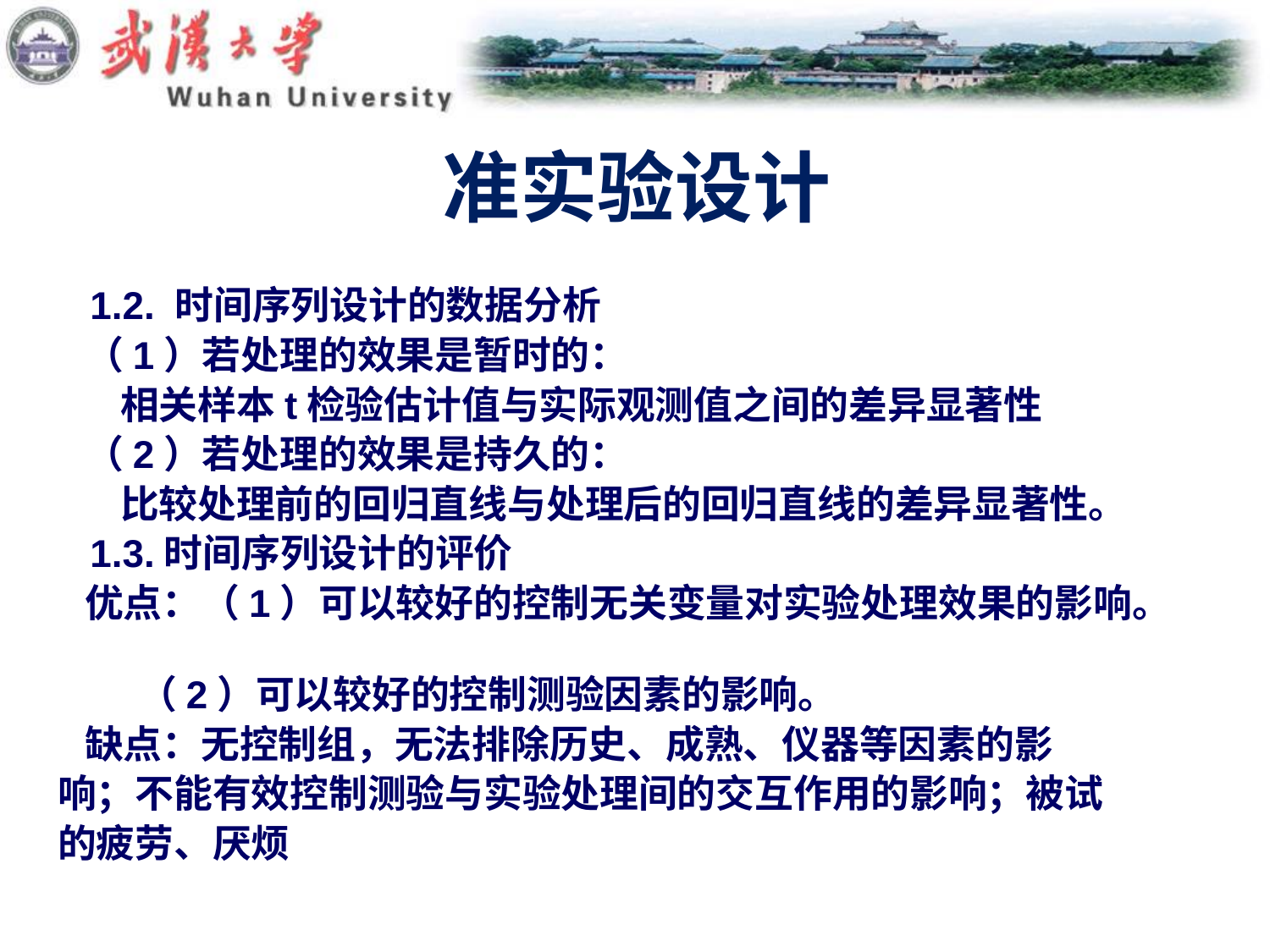

# 准实验设计
   1.2. 时间序列设计的数据分析
  （1）若处理的效果是暂时的：
      相关样本t检验估计值与实际观测值之间的差异显著性
  （2）若处理的效果是持久的：
      比较处理前的回归直线与处理后的回归直线的差异显著性。
   1.3.时间序列设计的评价
  优点：（1）可以较好的控制无关变量对实验处理效果的影响。
        （2）可以较好的控制测验因素的影响。
  缺点：无控制组，无法排除历史、成熟、仪器等因素的影
响；不能有效控制测验与实验处理间的交互作用的影响；被试
的疲劳、厌烦